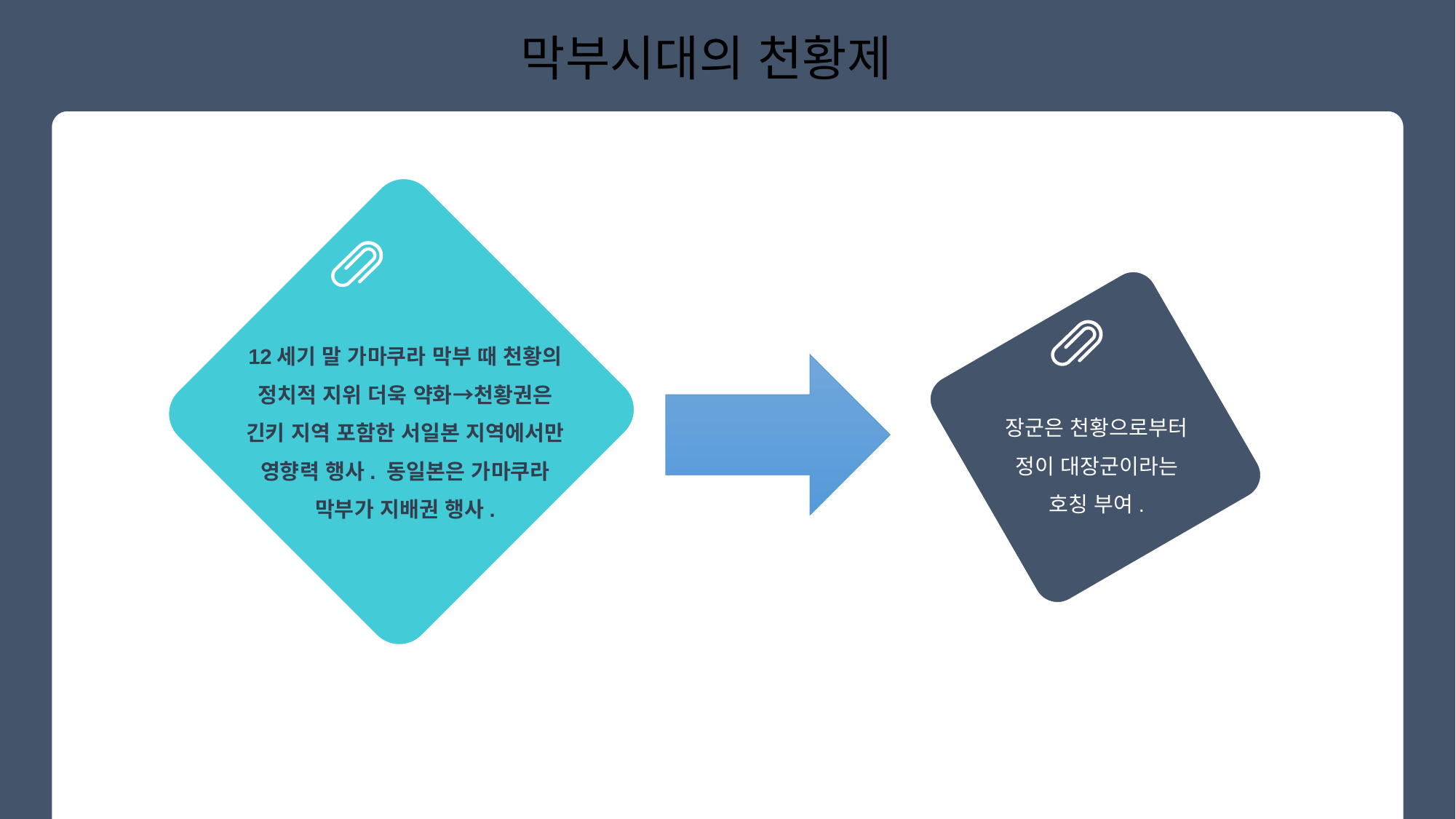

막부시대의 천황제

12세기 말 가마쿠라 막부 때 천황의 정치적 지위 더욱 약화→천황권은 긴키 지역 포함한 서일본 지역에서만 영향력 행사. 동일본은 가마쿠라 막부가 지배권 행사.

장군은 천황으로부터 정이 대장군이라는 호칭 부여.